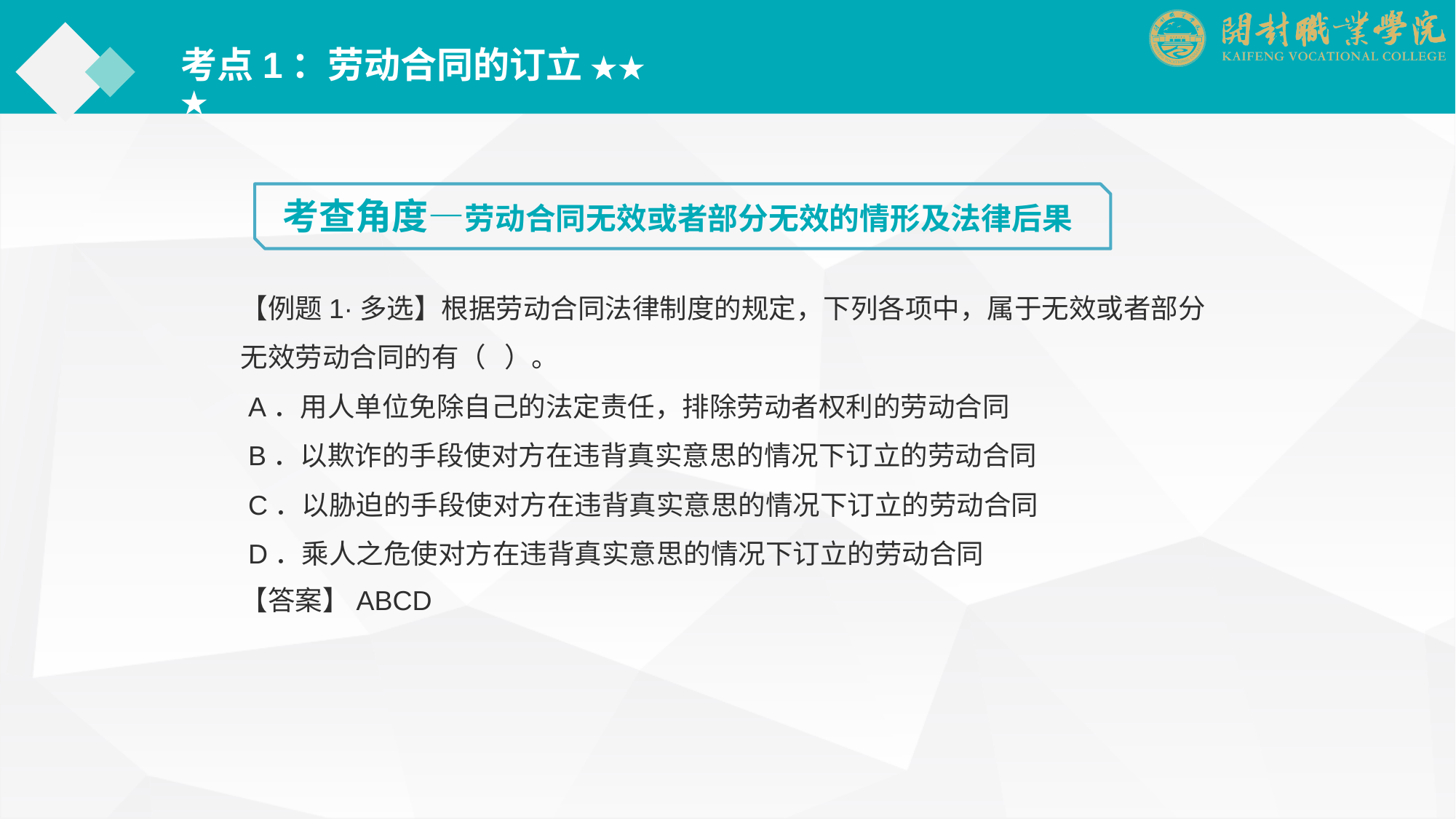

考点1：劳动合同的订立 ★★★

考查角度—劳动合同无效或者部分无效的情形及法律后果
【例题1·多选】根据劳动合同法律制度的规定，下列各项中，属于无效或者部分无效劳动合同的有（   ）。
 A．用人单位免除自己的法定责任，排除劳动者权利的劳动合同
 B．以欺诈的手段使对方在违背真实意思的情况下订立的劳动合同
 C．以胁迫的手段使对方在违背真实意思的情况下订立的劳动合同
 D．乘人之危使对方在违背真实意思的情况下订立的劳动合同
【答案】ABCD